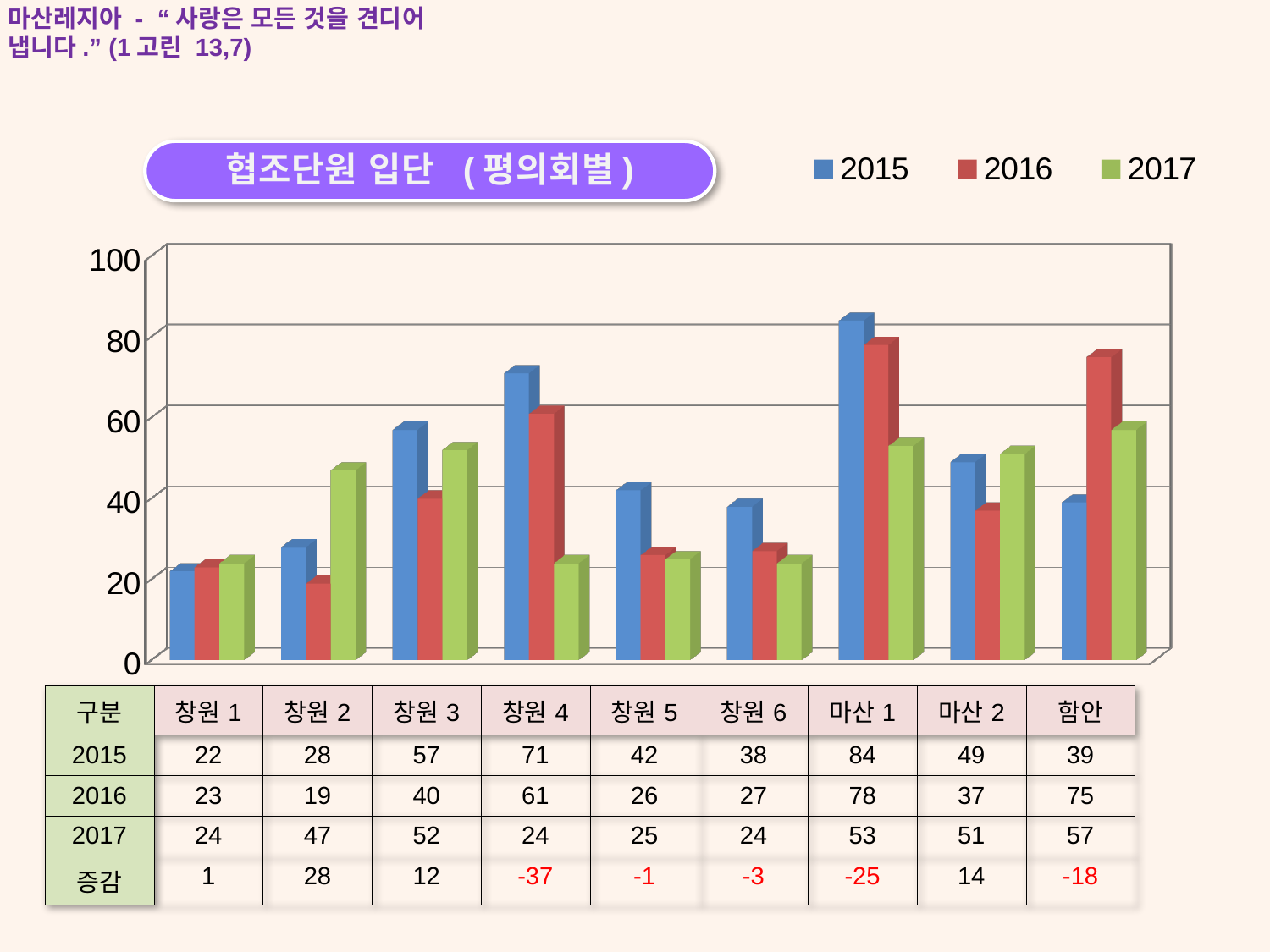

마산레지아 -  “사랑은 모든 것을 견디어 냅니다.” (1고린 13,7)

[unsupported chart]

| 구분 | 창원1 | 창원2 | 창원3 | 창원4 | 창원5 | 창원6 | 마산1 | 마산2 | 함안 |
| --- | --- | --- | --- | --- | --- | --- | --- | --- | --- |
| 2015 | 22 | 28 | 57 | 71 | 42 | 38 | 84 | 49 | 39 |
| 2016 | 23 | 19 | 40 | 61 | 26 | 27 | 78 | 37 | 75 |
| 2017 | 24 | 47 | 52 | 24 | 25 | 24 | 53 | 51 | 57 |
| 증감 | 1 | 28 | 12 | -37 | -1 | -3 | -25 | 14 | -18 |